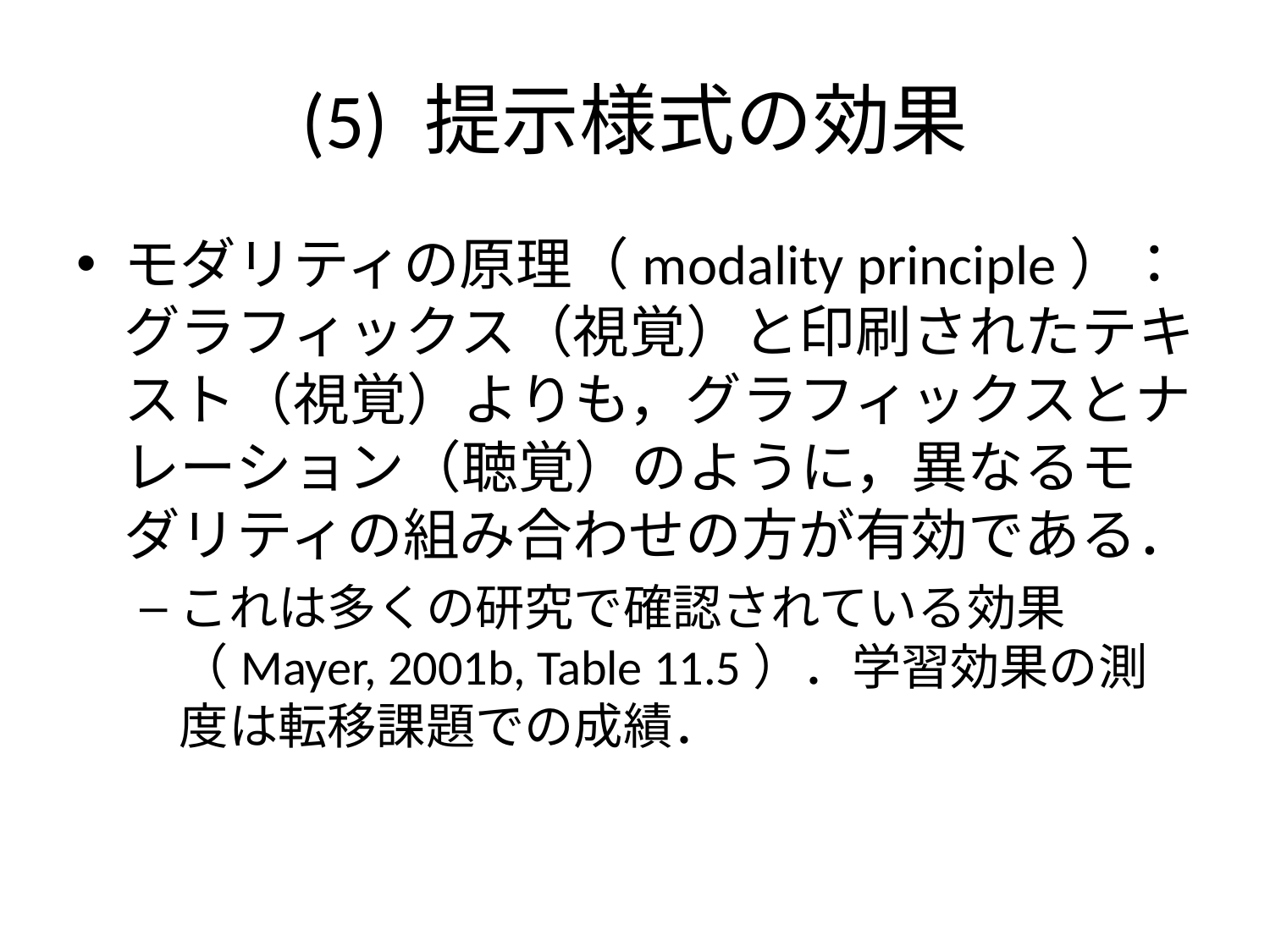

# (5) 提示様式の効果
モダリティの原理（modality principle）：グラフィックス（視覚）と印刷されたテキスト（視覚）よりも，グラフィックスとナレーション（聴覚）のように，異なるモダリティの組み合わせの方が有効である．
これは多くの研究で確認されている効果（Mayer, 2001b, Table 11.5）．学習効果の測度は転移課題での成績．